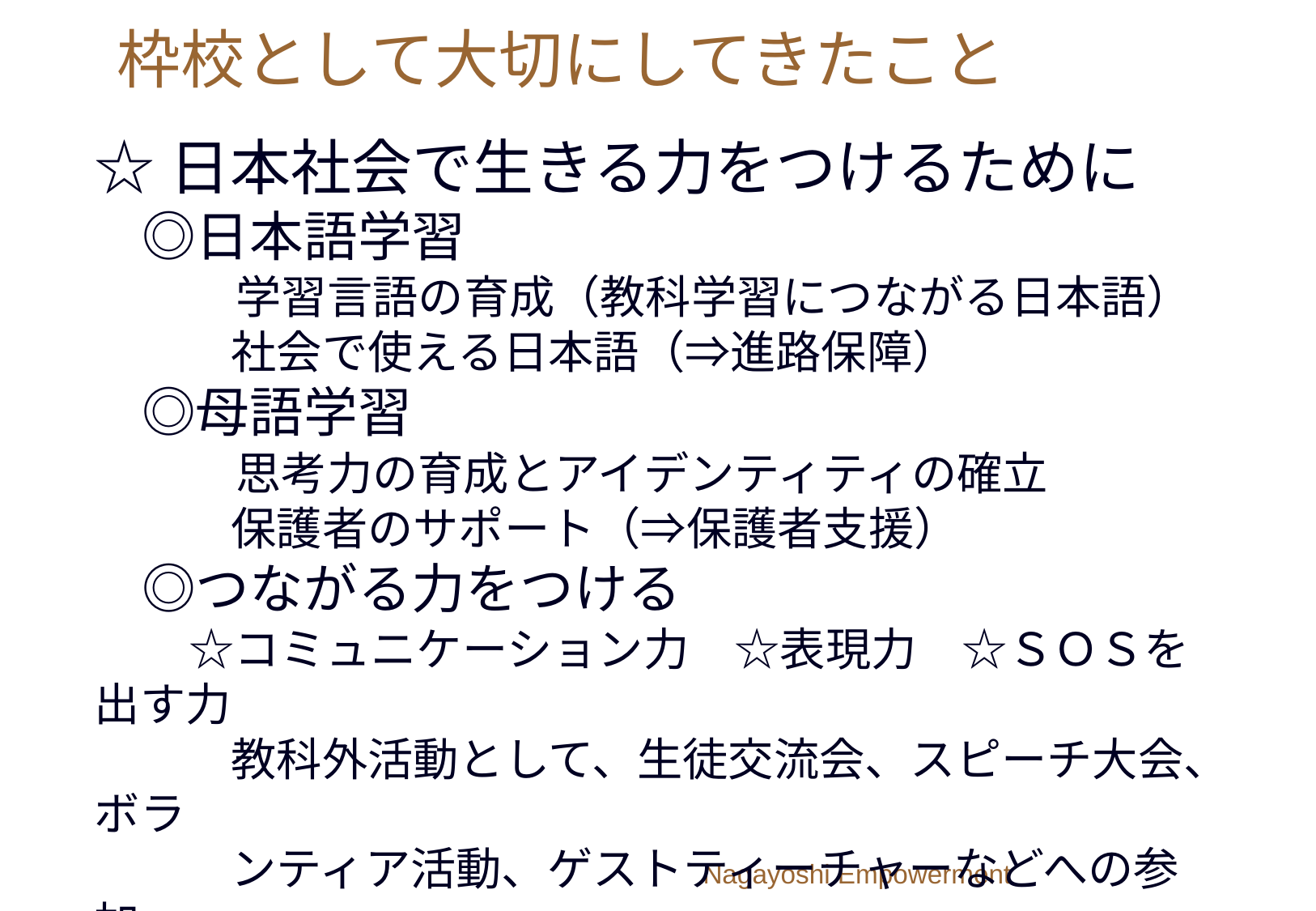

# 枠校として大切にしてきたこと
☆日本社会で生きる力をつけるために
　◎日本語学習
　　　学習言語の育成（教科学習につながる日本語）
　　　社会で使える日本語（⇒進路保障）
　◎母語学習
　　　思考力の育成とアイデンティティの確立
　　　保護者のサポート（⇒保護者支援）
　◎つながる力をつける
　　☆コミュニケーション力　☆表現力　☆ＳＯＳを出す力
　　　教科外活動として、生徒交流会、スピーチ大会、ボラ
　　　ンティア活動、ゲストティーチャーなどへの参加
    　　 ⇒　実績を記録に残して進路実現につなげる。
26